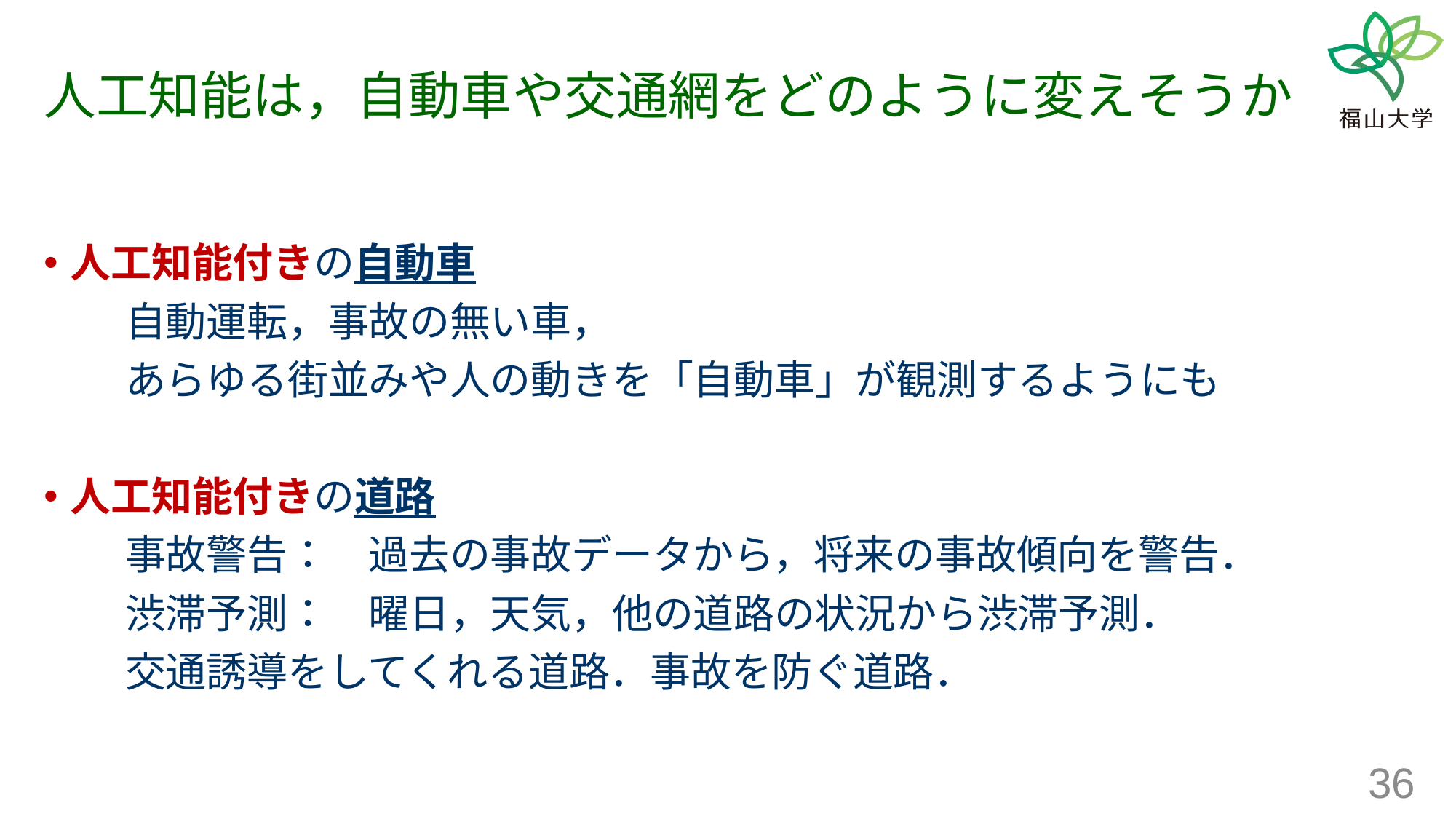

# 人工知能は，自動車や交通網をどのように変えそうか
人工知能付きの自動車
　　自動運転，事故の無い車，
　　あらゆる街並みや人の動きを「自動車」が観測するようにも

人工知能付きの道路
　　事故警告：　過去の事故データから，将来の事故傾向を警告．
　　渋滞予測：　曜日，天気，他の道路の状況から渋滞予測．
　　交通誘導をしてくれる道路．事故を防ぐ道路．

36